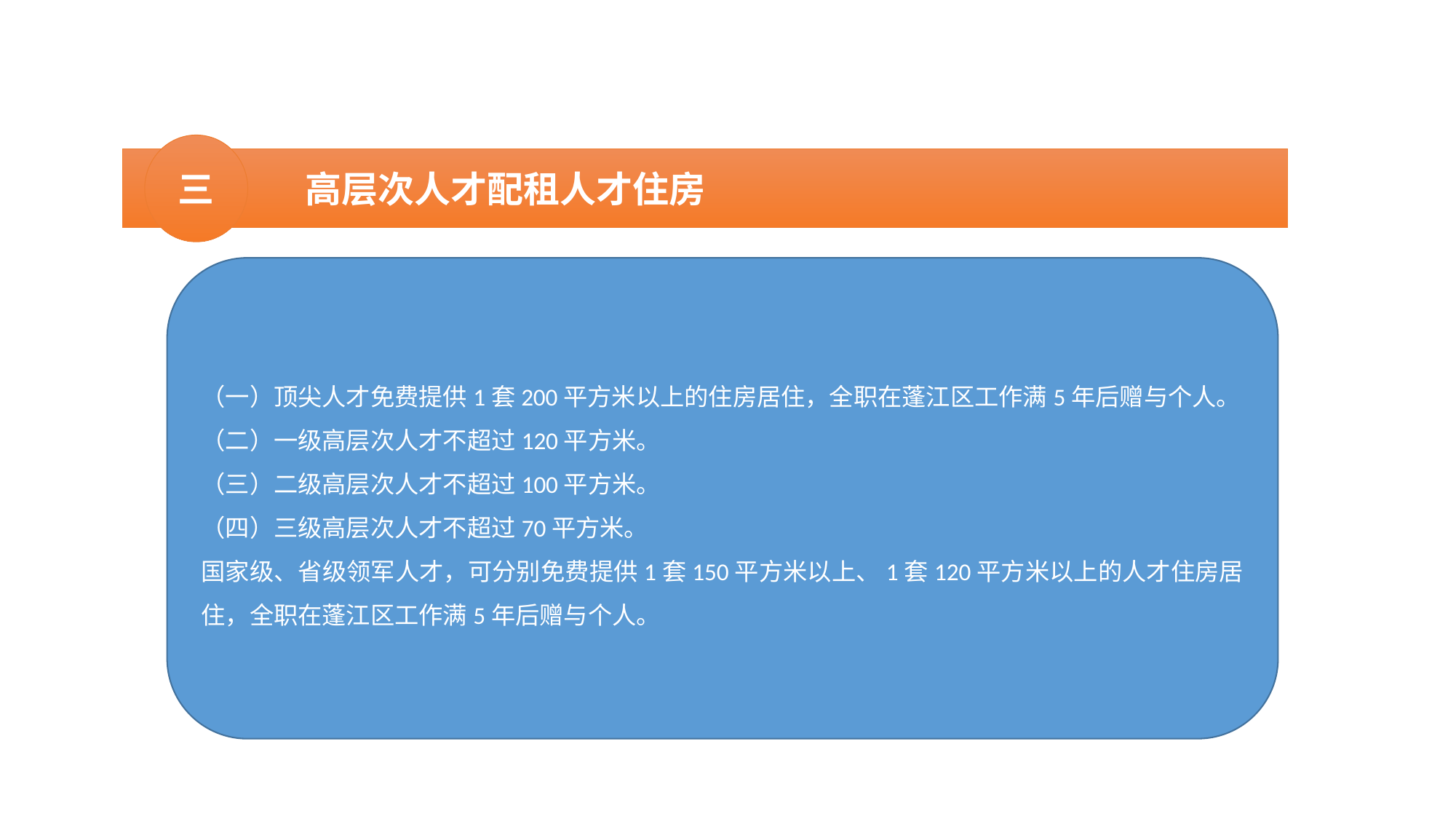

三
                          高层次人才配租人才住房
（一）顶尖人才免费提供1套200平方米以上的住房居住，全职在蓬江区工作满5年后赠与个人。
（二）一级高层次人才不超过120平方米。
（三）二级高层次人才不超过100平方米。
（四）三级高层次人才不超过70平方米。
国家级、省级领军人才，可分别免费提供1套150平方米以上、1套120平方米以上的人才住房居住，全职在蓬江区工作满5年后赠与个人。